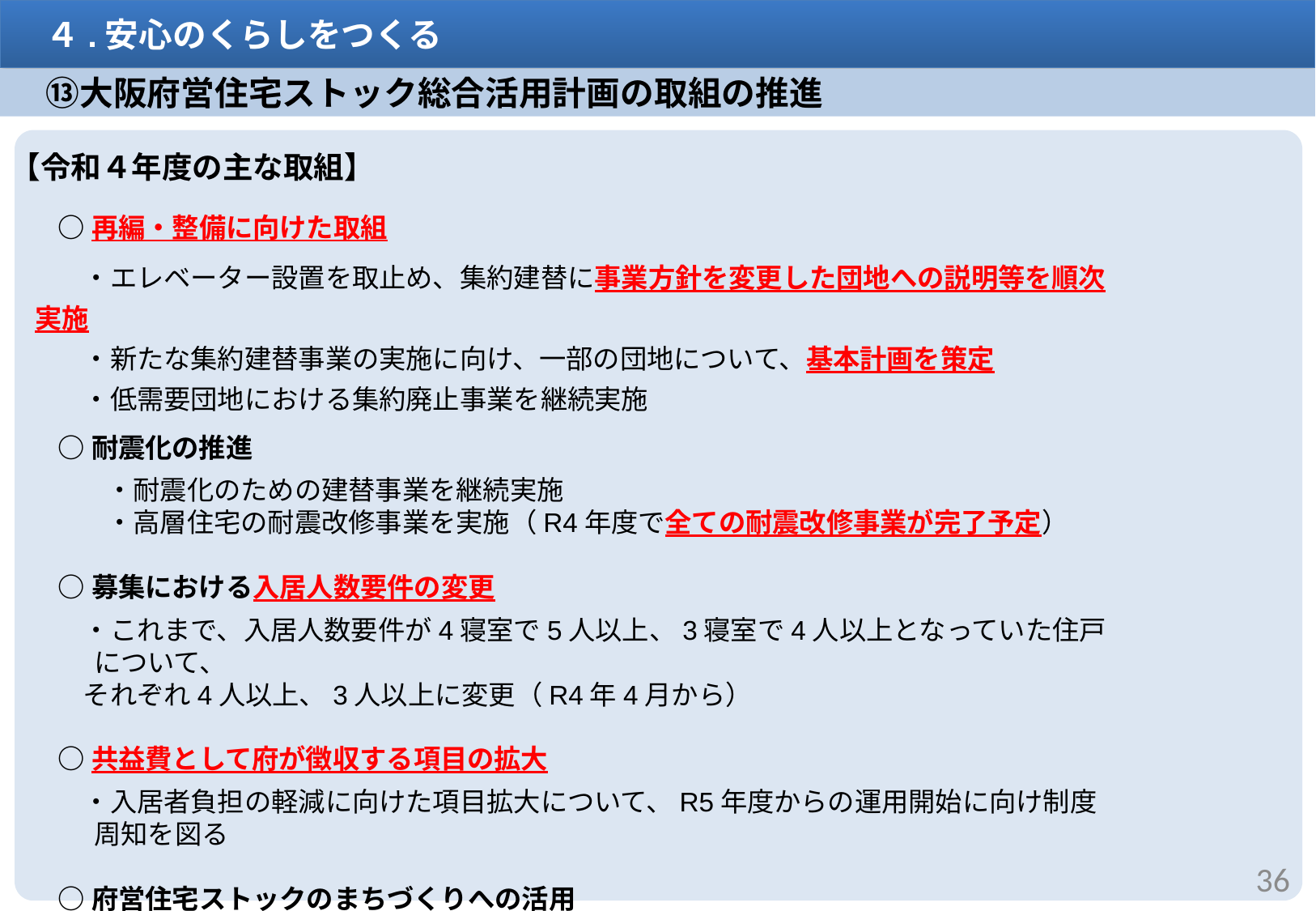

４.安心のくらしをつくる
　⑬大阪府営住宅ストック総合活用計画の取組の推進

【令和４年度の主な取組】

○再編・整備に向けた取組
・エレベーター設置を取止め、集約建替に事業方針を変更した団地への説明等を順次実施
・新たな集約建替事業の実施に向け、一部の団地について、基本計画を策定
・低需要団地における集約廃止事業を継続実施

○耐震化の推進
・耐震化のための建替事業を継続実施
・高層住宅の耐震改修事業を実施（R4年度で全ての耐震改修事業が完了予定）

○募集における入居人数要件の変更
・これまで、入居人数要件が4寝室で5人以上、3寝室で4人以上となっていた住戸について、
それぞれ4人以上、3人以上に変更（R4年4月から）

○共益費として府が徴収する項目の拡大
・入居者負担の軽減に向けた項目拡大について、R5年度からの運用開始に向け制度周知を図る

○府営住宅ストックのまちづくりへの活用
・東大阪春宮住宅の活用地について、まちづくりに寄与するよう、地元市をはじめ関係者と連携を図りながら売却を推進
36